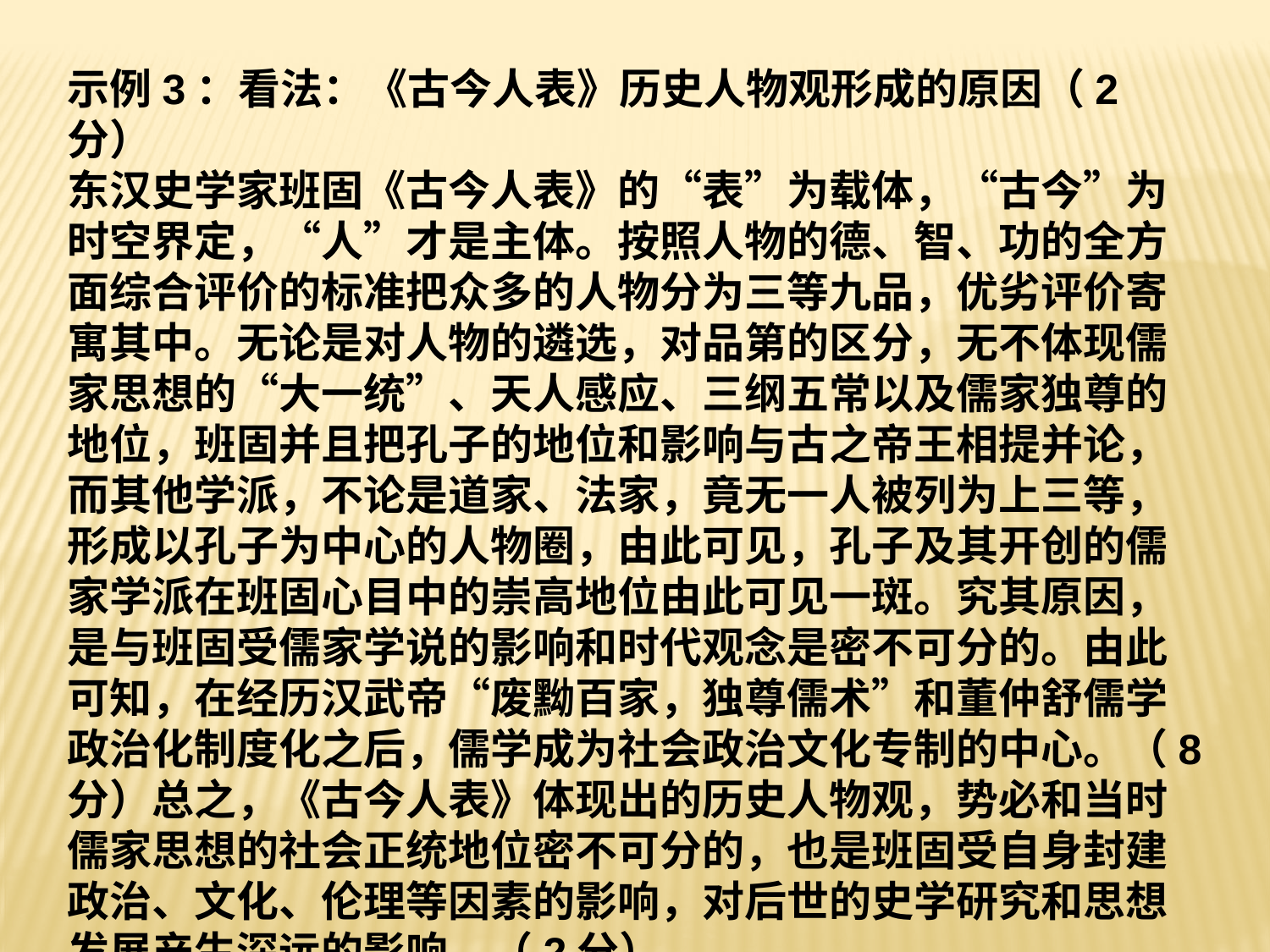

示例3：看法：《古今人表》历史人物观形成的原因（2分）
东汉史学家班固《古今人表》的“表”为载体，“古今”为时空界定，“人”才是主体。按照人物的德、智、功的全方面综合评价的标准把众多的人物分为三等九品，优劣评价寄寓其中。无论是对人物的遴选，对品第的区分，无不体现儒家思想的“大一统”、天人感应、三纲五常以及儒家独尊的地位，班固并且把孔子的地位和影响与古之帝王相提并论，而其他学派，不论是道家、法家，竟无一人被列为上三等，形成以孔子为中心的人物圈，由此可见，孔子及其开创的儒家学派在班固心目中的崇高地位由此可见一斑。究其原因，是与班固受儒家学说的影响和时代观念是密不可分的。由此可知，在经历汉武帝“废黝百家，独尊儒术”和董仲舒儒学政治化制度化之后，儒学成为社会政治文化专制的中心。（8分）总之，《古今人表》体现出的历史人物观，势必和当时儒家思想的社会正统地位密不可分的，也是班固受自身封建政治、文化、伦理等因素的影响，对后世的史学研究和思想发展产生深远的影响。（2分）